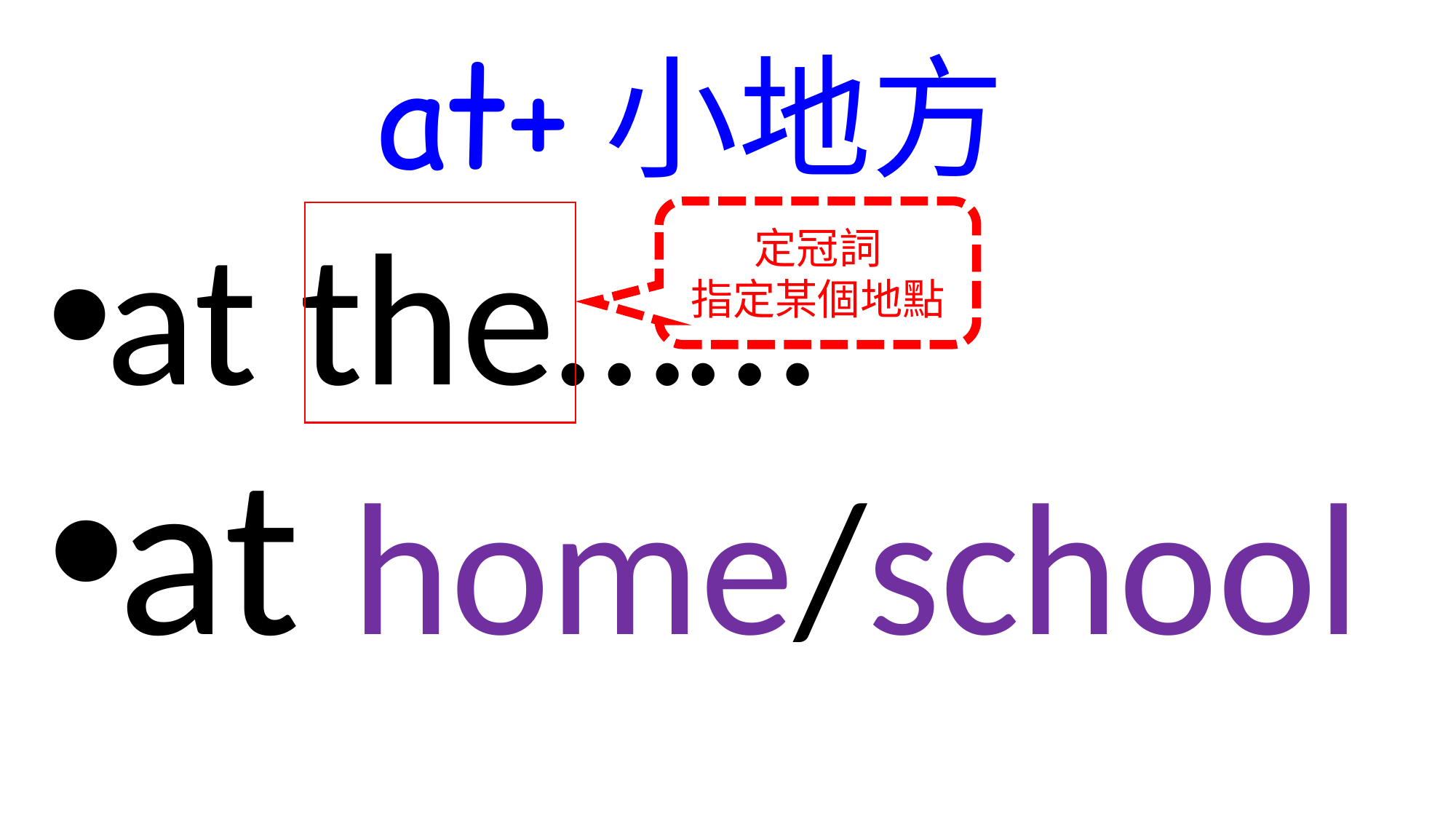

at+小地方
定冠詞
指定某個地點

at the……
at home/school